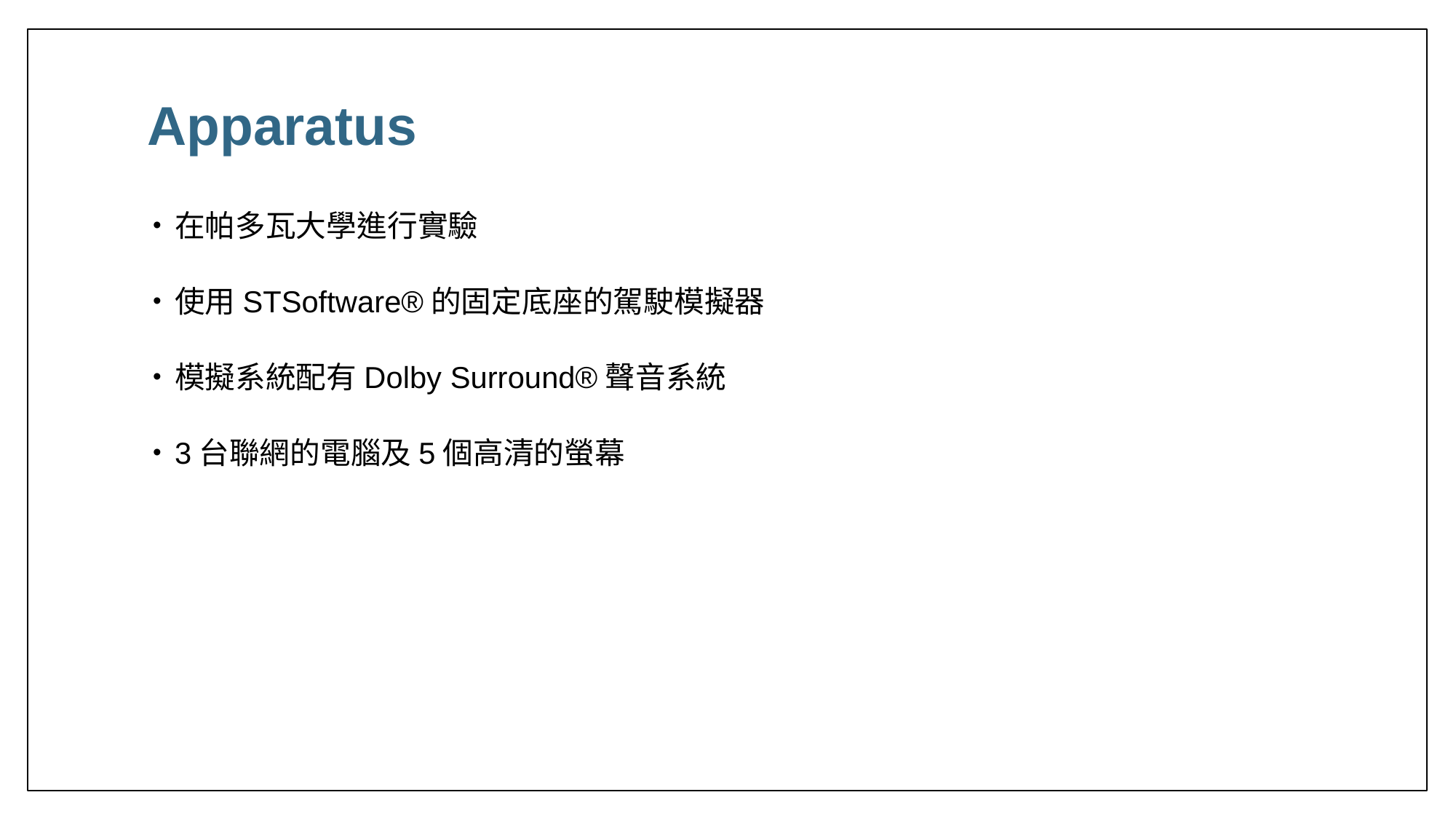

# Apparatus
在帕多瓦大學進行實驗
使用STSoftware®的固定底座的駕駛模擬器
模擬系統配有Dolby Surround®聲音系統
3台聯網的電腦及5個高清的螢幕